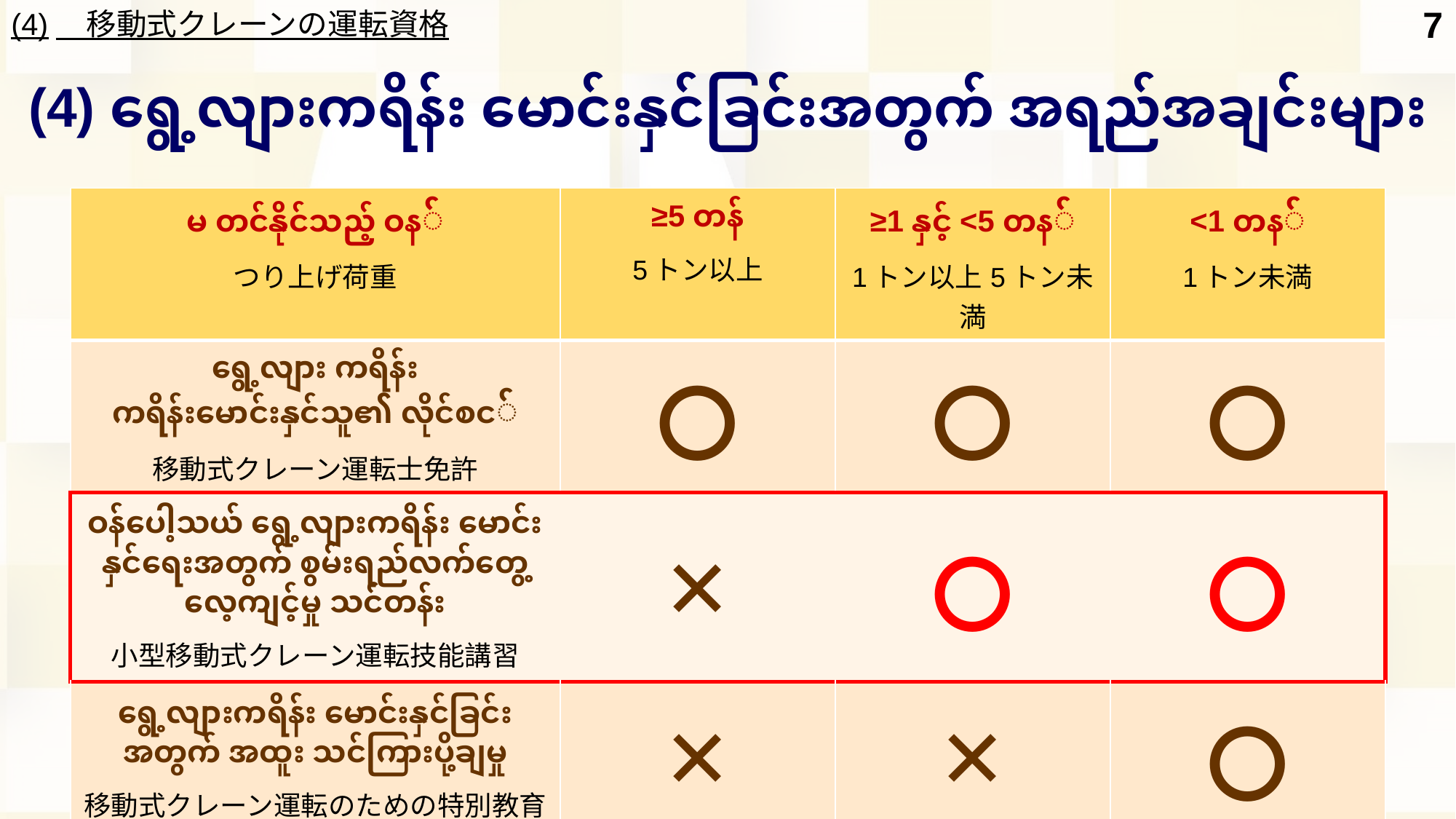

7
(4)　移動式クレーンの運転資格
(4) ရွေ့လျားကရိန်း မောင်းနှင်ခြင်းအတွက် အရည်အချင်းများ
| မ တင်နိုင်သည့် ဝန် つり上げ荷重 | ≥5 တန် 5トン以上 | ≥1 နှင့် <5 တန် 1トン以上5トン未満 | <1 တန် 1トン未満 |
| --- | --- | --- | --- |
| ရွေ့လျား ကရိန်း ကရိန်းမောင်းနှင်သူ၏ လိုင်စင် 移動式クレーン運転士免許 | 〇 | 〇 | 〇 |
| ဝန်ပေါ့သယ် ရွေ့လျားကရိန်း မောင်းနှင်ရေးအတွက် စွမ်းရည်လက်တွေ့လေ့ကျင့်မှု သင်တန်း 小型移動式クレーン運転技能講習 | ✕ | 〇 | 〇 |
| ရွေ့လျားကရိန်း မောင်းနှင်ခြင်းအတွက် အထူး သင်ကြားပို့ချမှု 移動式クレーン運転のための特別教育 | ✕ | ✕ | 〇 |